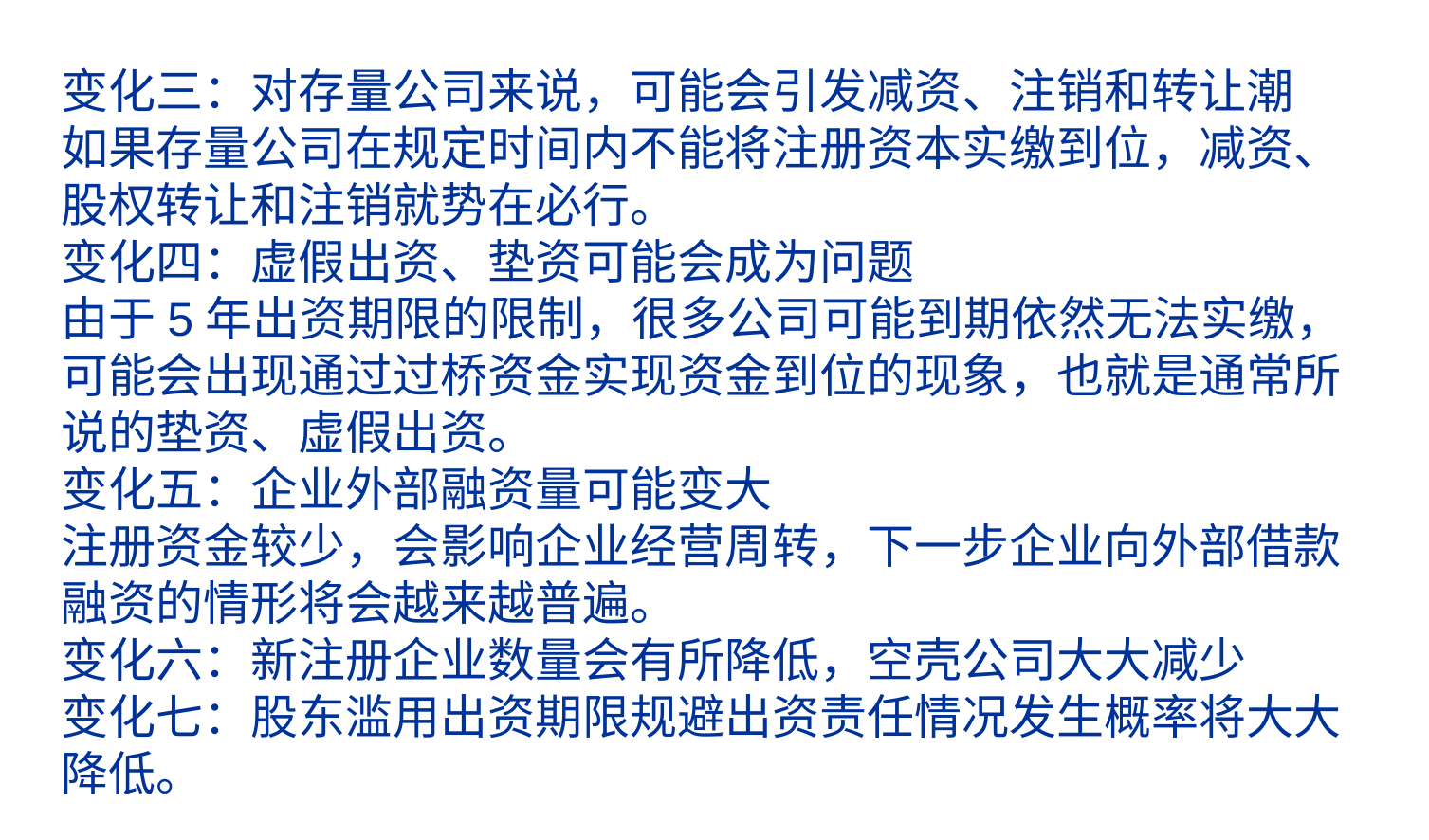

# 变化三：对存量公司来说，可能会引发减资、注销和转让潮 如果存量公司在规定时间内不能将注册资本实缴到位，减资、股权转让和注销就势在必行。 变化四：虚假出资、垫资可能会成为问题 由于5年出资期限的限制，很多公司可能到期依然无法实缴，可能会出现通过过桥资金实现资金到位的现象，也就是通常所说的垫资、虚假出资。 变化五：企业外部融资量可能变大 注册资金较少，会影响企业经营周转，下一步企业向外部借款融资的情形将会越来越普遍。 变化六：新注册企业数量会有所降低，空壳公司大大减少 变化七：股东滥用出资期限规避出资责任情况发生概率将大大降低。